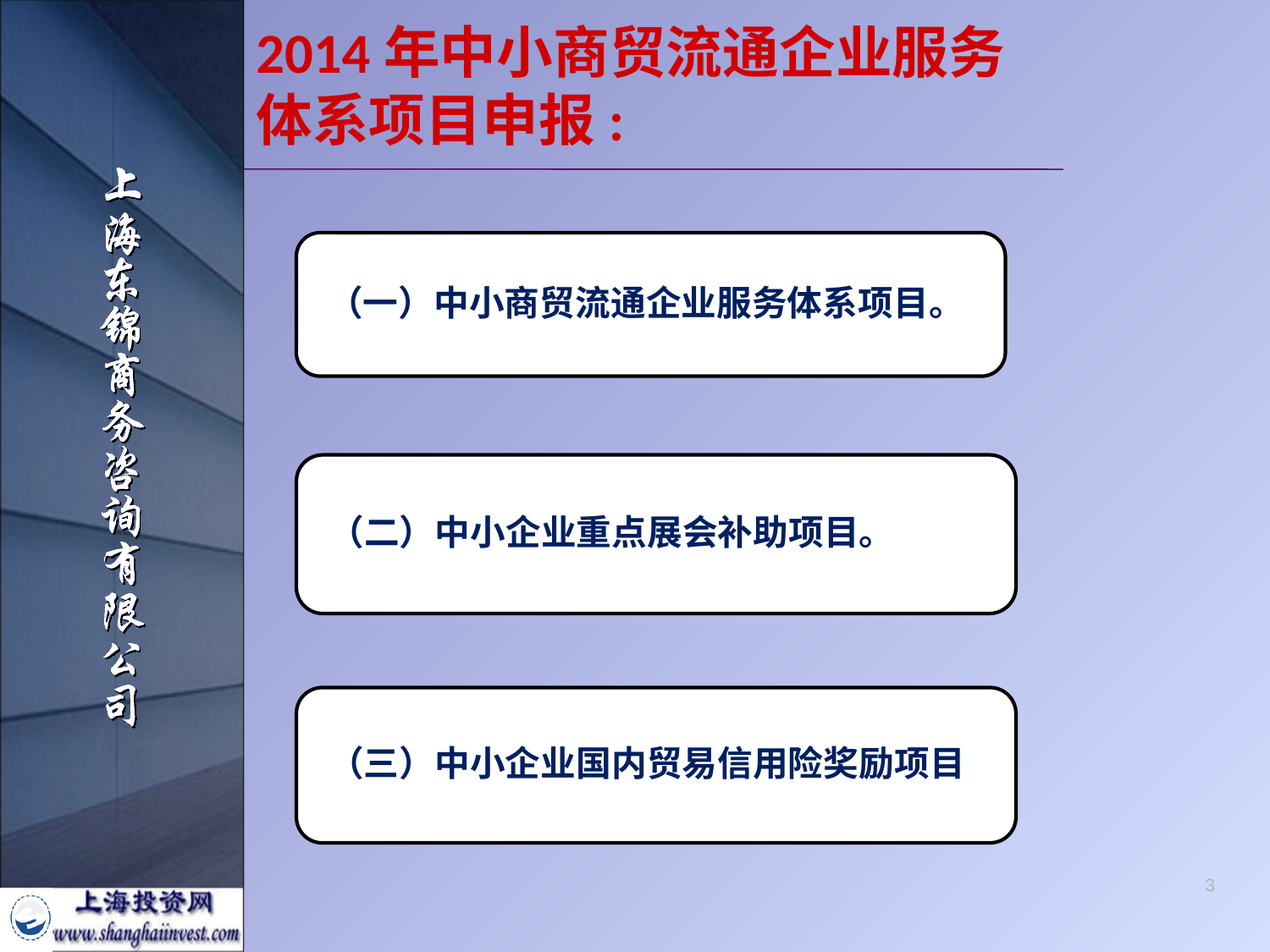

# 2014年中小商贸流通企业服务体系项目申报:

（一）中小商贸流通企业服务体系项目。

（二）中小企业重点展会补助项目。

（三）中小企业国内贸易信用险奖励项目
3